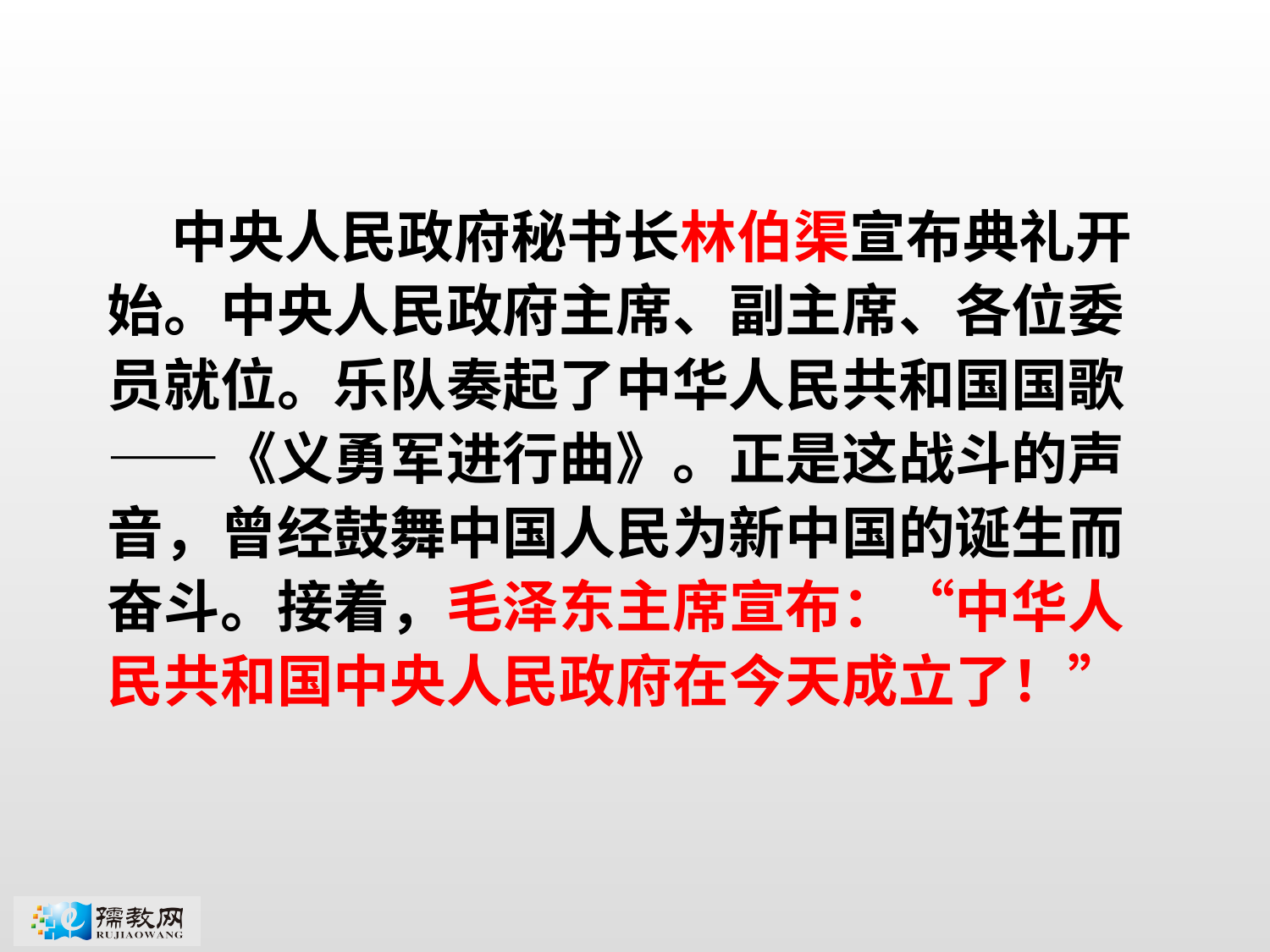

中央人民政府秘书长林伯渠宣布典礼开始。中央人民政府主席、副主席、各位委员就位。乐队奏起了中华人民共和国国歌——《义勇军进行曲》。正是这战斗的声音，曾经鼓舞中国人民为新中国的诞生而奋斗。接着，毛泽东主席宣布：“中华人民共和国中央人民政府在今天成立了！”